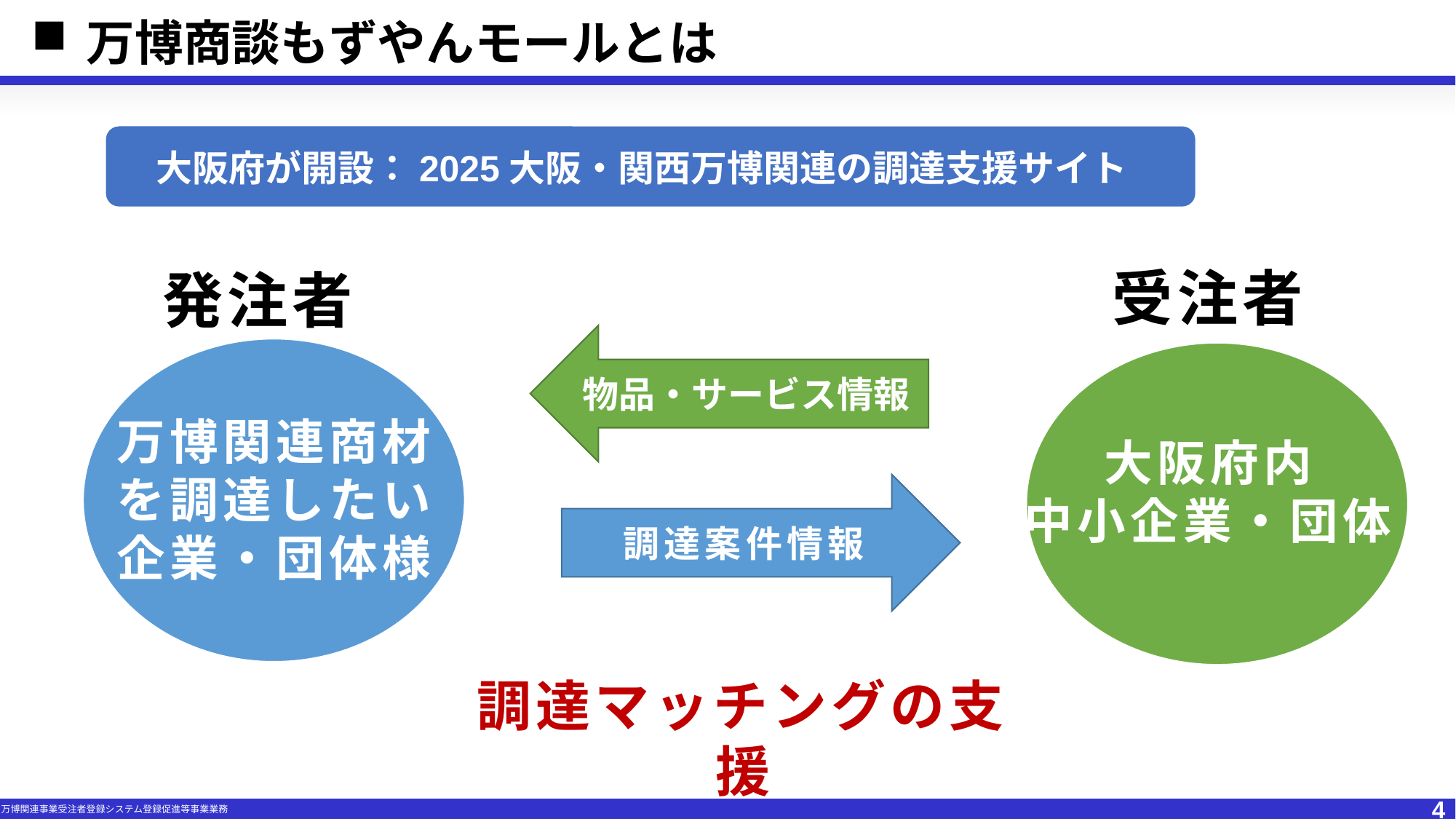

# 万博商談もずやんモールとは

大阪府が開設：2025大阪・関西万博関連の調達支援サイト
受注者
発注者
物品・サービス情報

万博関連商材
を調達したい
企業・団体様
大阪府内
中小企業・団体
調達案件情報
調達マッチングの支援
4